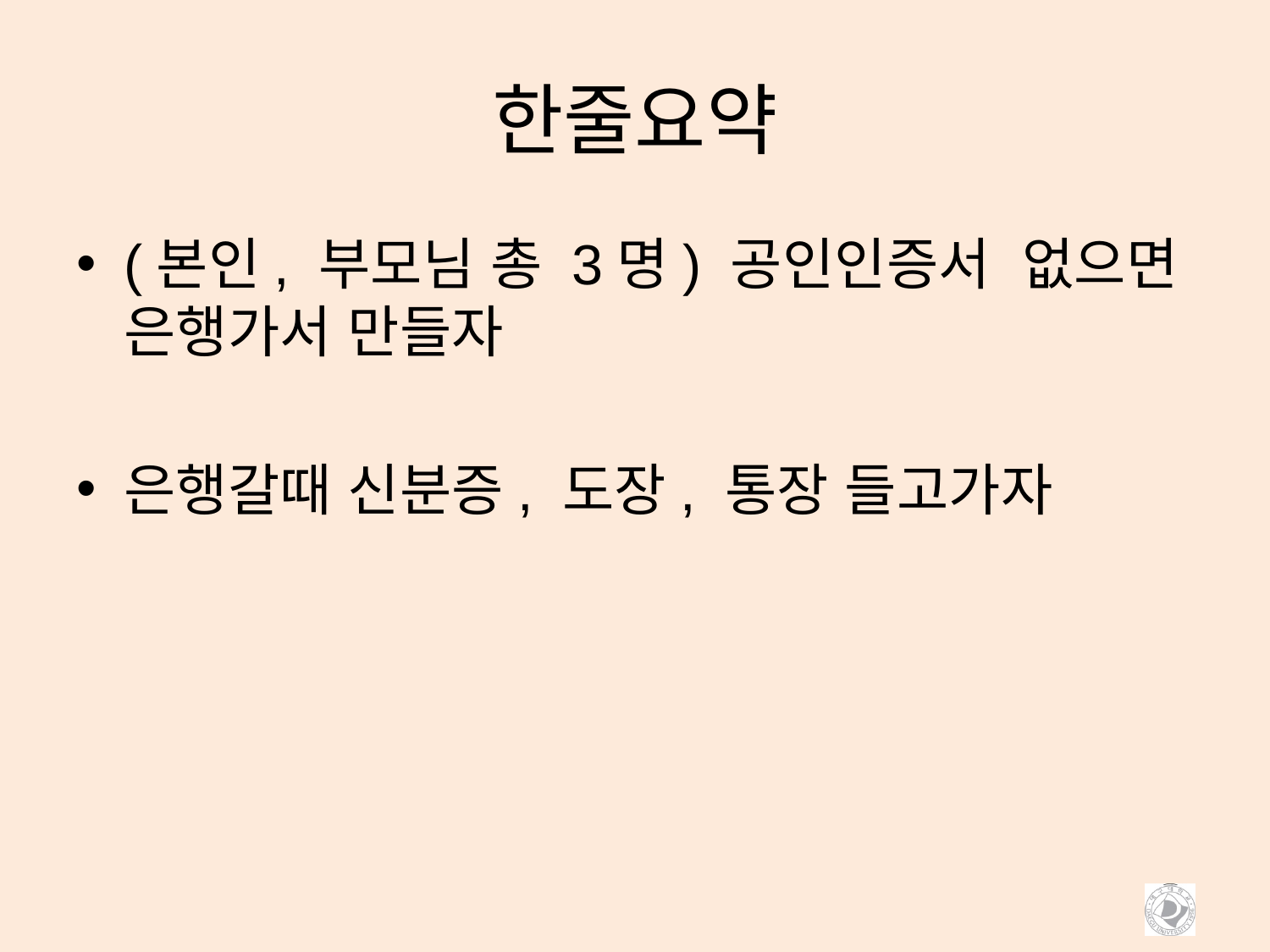

# 한줄요약
(본인, 부모님 총 3명) 공인인증서  없으면 은행가서 만들자

은행갈때 신분증, 도장, 통장 들고가자